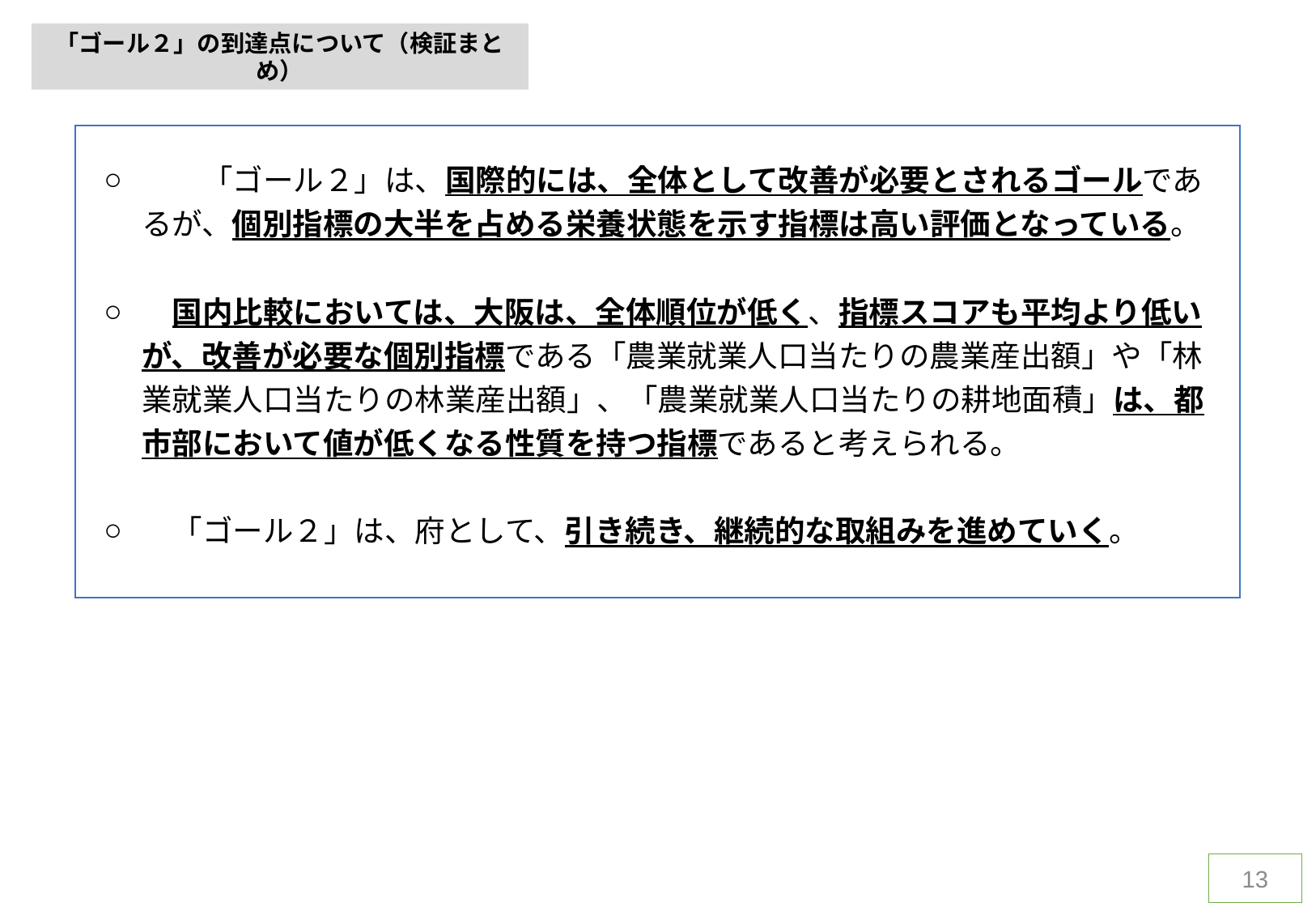

「ゴール２」の到達点について（検証まとめ）
　　「ゴール２」は、国際的には、全体として改善が必要とされるゴールであるが、個別指標の大半を占める栄養状態を示す指標は高い評価となっている。

　国内比較においては、大阪は、全体順位が低く、指標スコアも平均より低いが、改善が必要な個別指標である「農業就業人口当たりの農業産出額」や「林業就業人口当たりの林業産出額」、「農業就業人口当たりの耕地面積」は、都市部において値が低くなる性質を持つ指標であると考えられる。

　「ゴール２」は、府として、引き続き、継続的な取組みを進めていく。
13